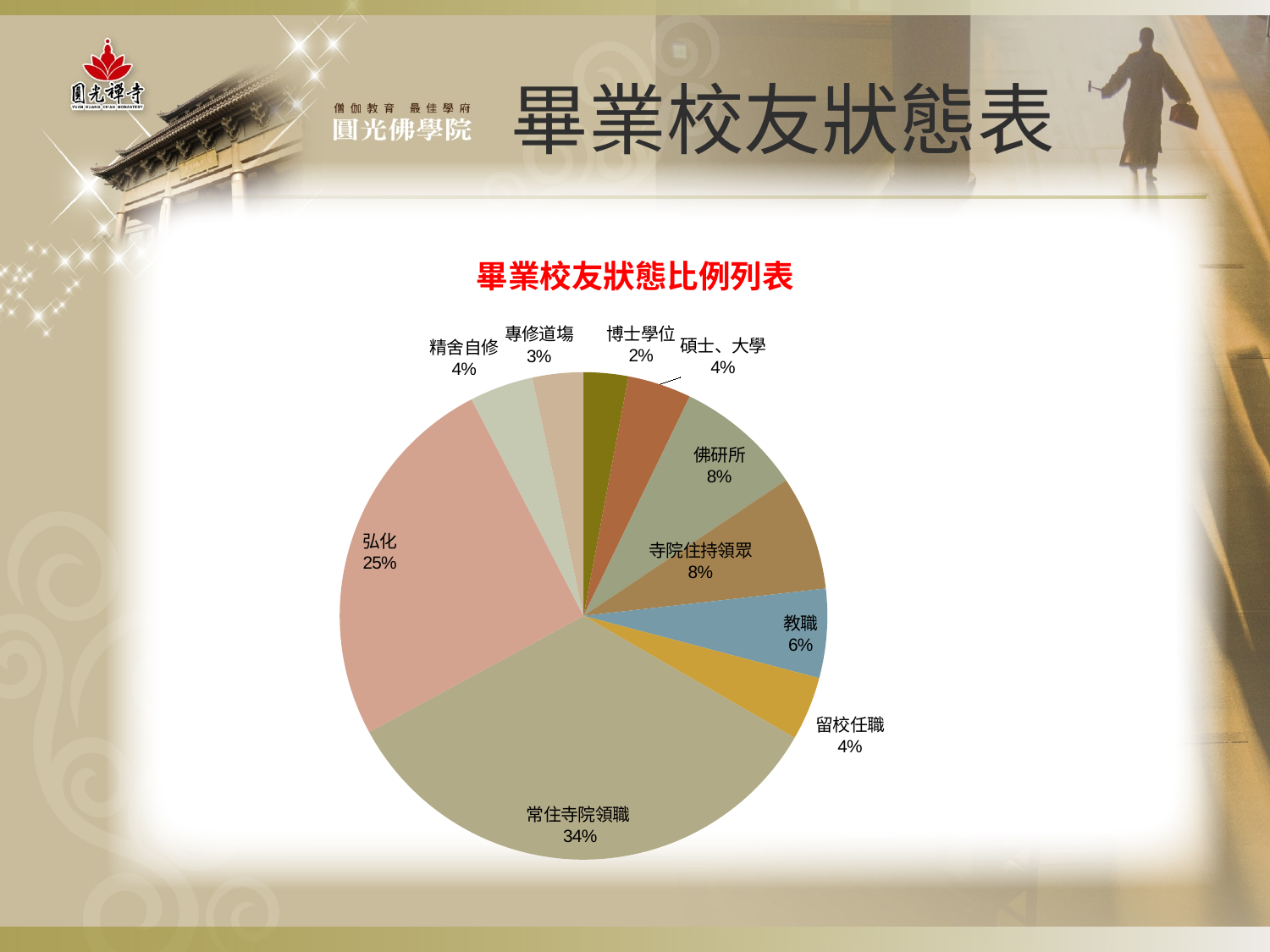

# 畢業校友狀態表

### Chart: 畢業校友狀態比例列表

| Category | 畢業校友狀態比率列表 | 欄1 |
|---|---|---|
| 博士學位 | 0.03500000000000004 | None |
| 碩士、大學 | 0.050000000000000044 | None |
| 佛研所 | 0.1 | None |
| 寺院住持領眾 | 0.09000000000000007 | None |
| 教職 | 0.07000000000000003 | None |
| 留校任職 | 0.050000000000000044 | None |
| 常住寺院領職  | 0.4 | None |
| 弘化 | 0.30000000000000027 | None |
| 精舍自修 | 0.050000000000000044 | None |
| 專修道塲 | 0.04000000000000004 | None |